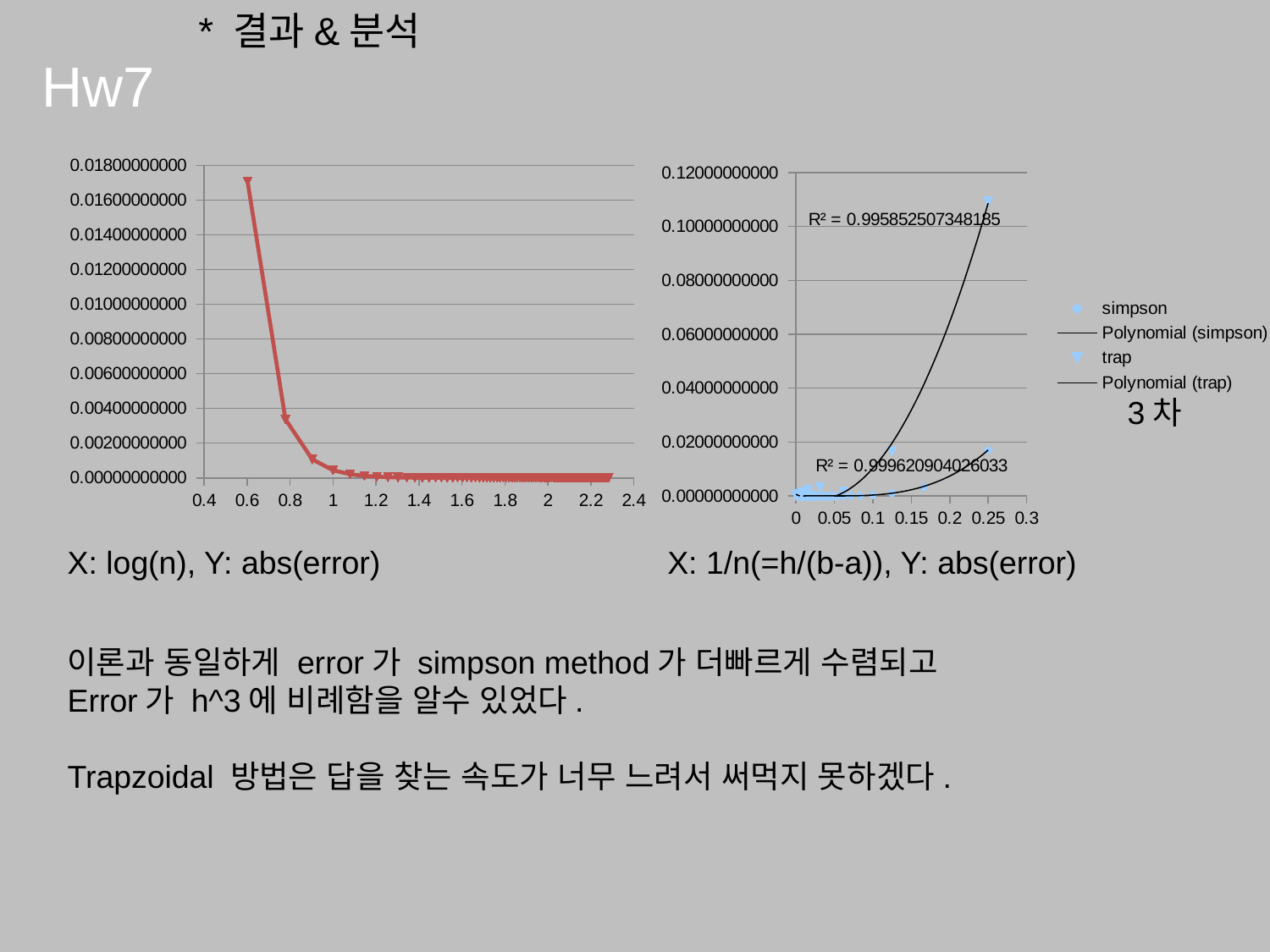

* 결과&분석
# Hw7

### Chart

| Category |  |  |
|---|---|---|

### Chart

| Category |  |  |
|---|---|---|
3차
X: log(n), Y: abs(error)
X: 1/n(=h/(b-a)), Y: abs(error)
이론과 동일하게 error가 simpson method가 더빠르게 수렴되고
Error가 h^3에 비례함을 알수 있었다.

Trapzoidal 방법은 답을 찾는 속도가 너무 느려서 써먹지 못하겠다.